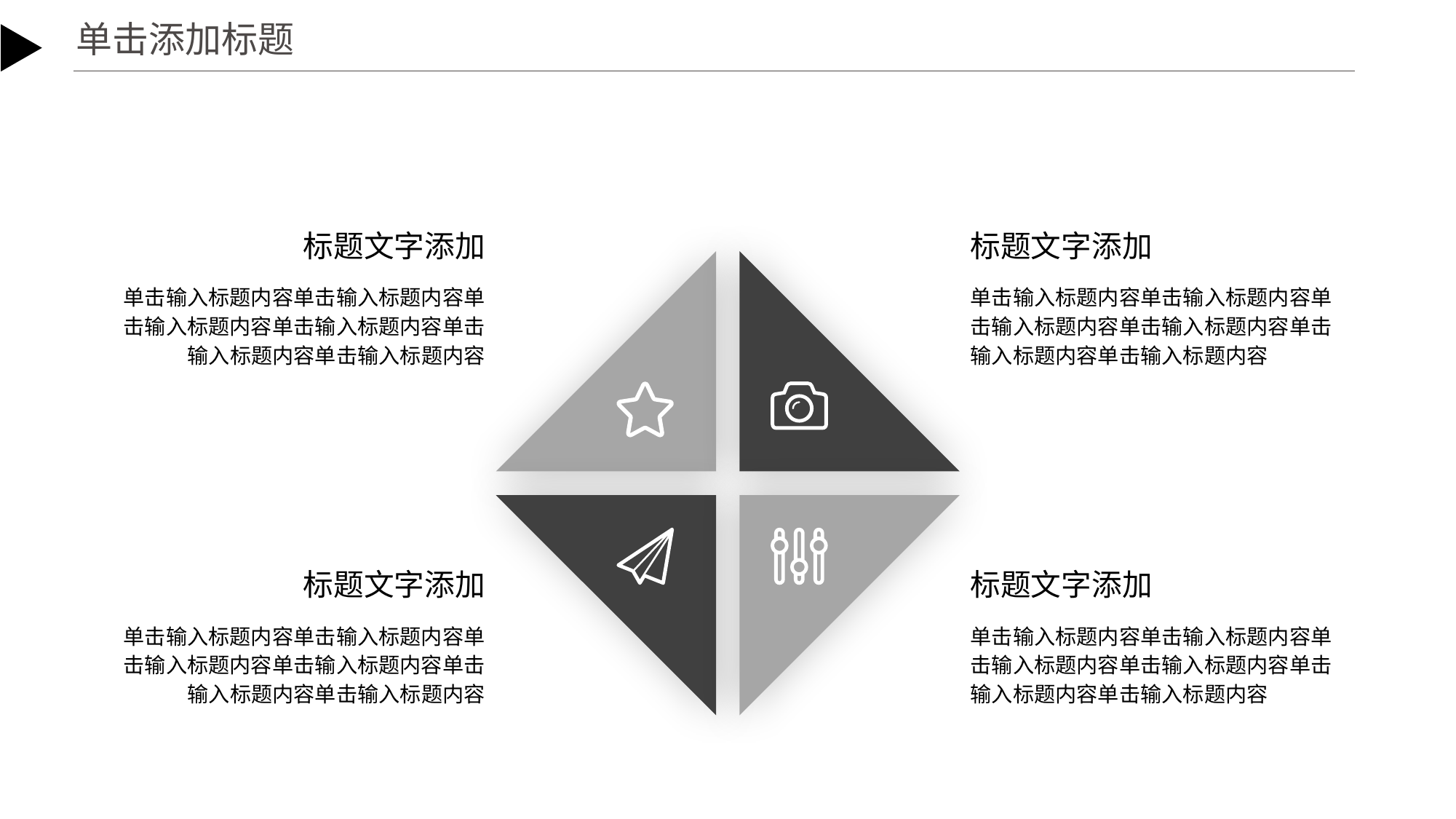

单击添加标题
点击输入标题

标题文字添加
标题文字添加

单击输入标题内容单击输入标题内容单击输入标题内容单击输入标题内容单击输入标题内容单击输入标题内容
单击输入标题内容单击输入标题内容单击输入标题内容单击输入标题内容单击输入标题内容单击输入标题内容

标题文字添加
标题文字添加
单击输入标题内容单击输入标题内容单击输入标题内容单击输入标题内容单击输入标题内容单击输入标题内容
单击输入标题内容单击输入标题内容单击输入标题内容单击输入标题内容单击输入标题内容单击输入标题内容